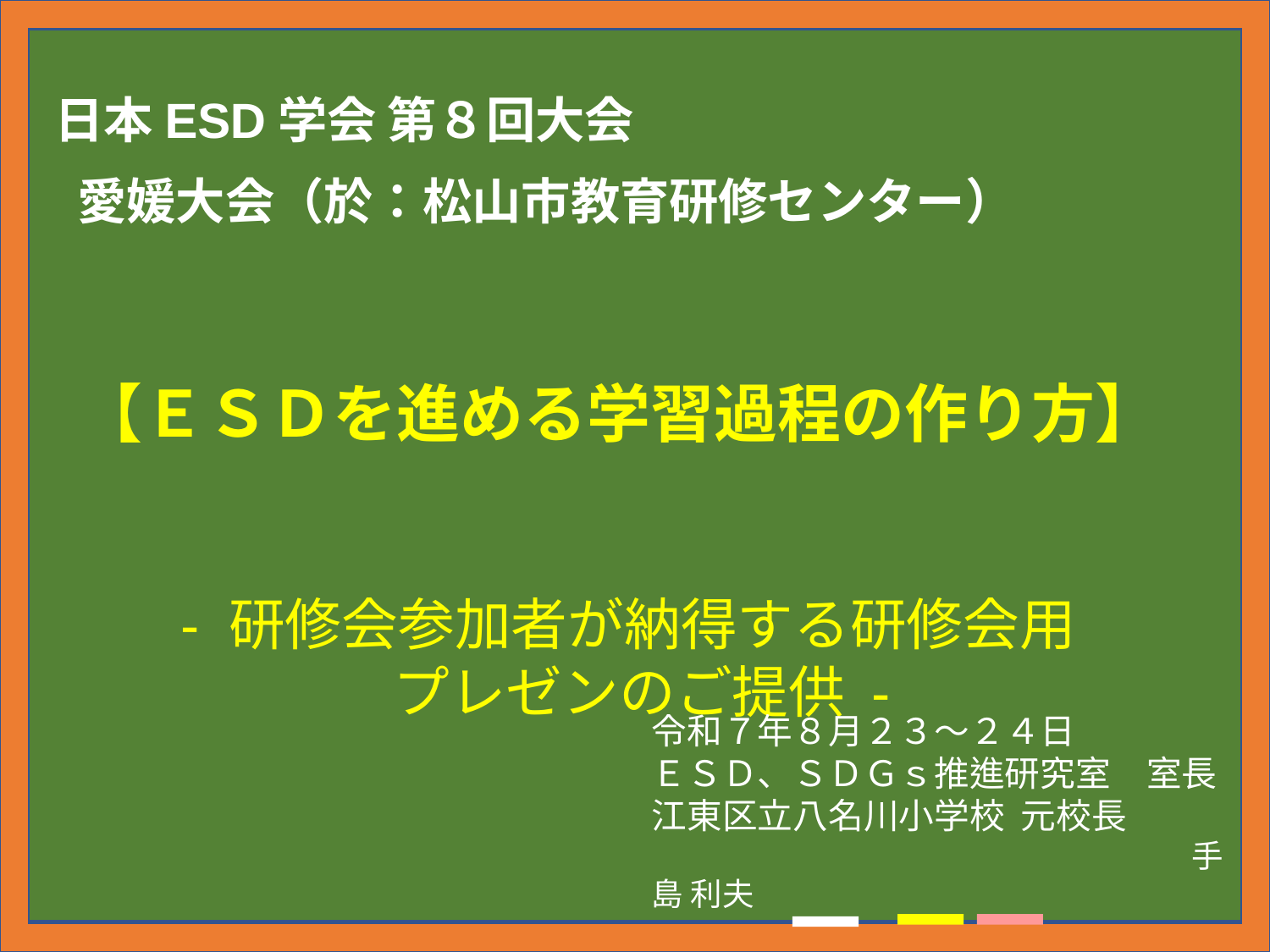

日本ESD学会 第８回大会

 愛媛大会（於：松山市教育研修センター）

【ＥＳＤを進める学習過程の作り方】

　　- 研修会参加者が納得する研修会用
　　　　　　プレゼンのご提供 -

令和７年８月２３～２４日
ＥＳＤ、ＳＤＧｓ推進研究室　室長
江東区立八名川小学校  元校長
　　　　　　　　　　　　　　　　　手島 利夫